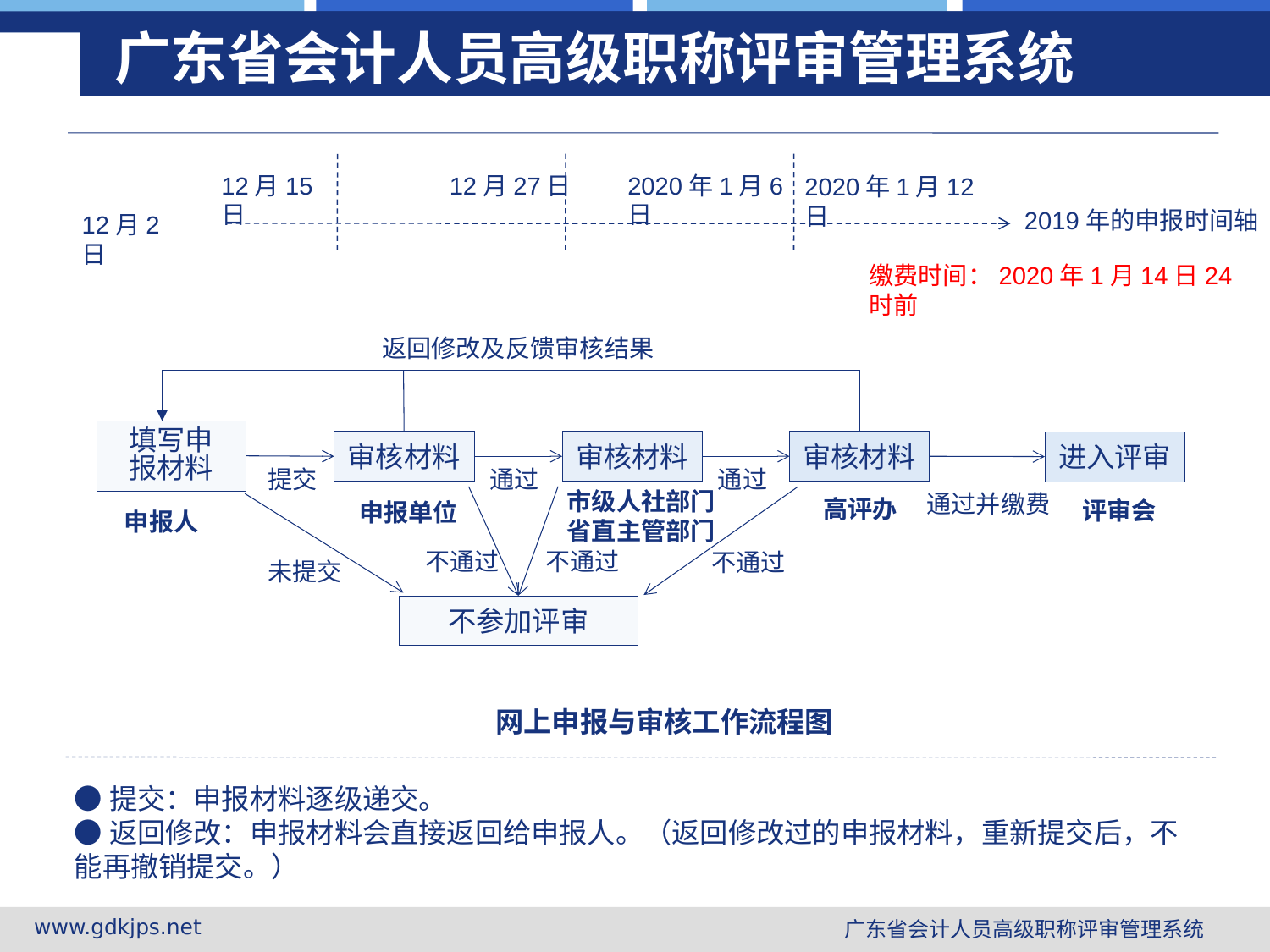

# 广东省会计人员高级职称评审管理系统
12月27日
2020年1月6日
12月15日
2020年1月12日
2019年的申报时间轴
12月2日
缴费时间：2020年1月14日24时前
返回修改及反馈审核结果
填写申
报材料
审核材料
审核材料
审核材料
进入评审
提交
通过
通过
市级人社部门
省直主管部门
通过并缴费
高评办
评审会
申报单位
申报人
不通过
不通过
不通过
未提交
不参加评审
网上申报与审核工作流程图
●提交：申报材料逐级递交。
●返回修改：申报材料会直接返回给申报人。（返回修改过的申报材料，重新提交后，不能再撤销提交。）
www.gdkjps.net
广东省会计人员高级职称评审管理系统